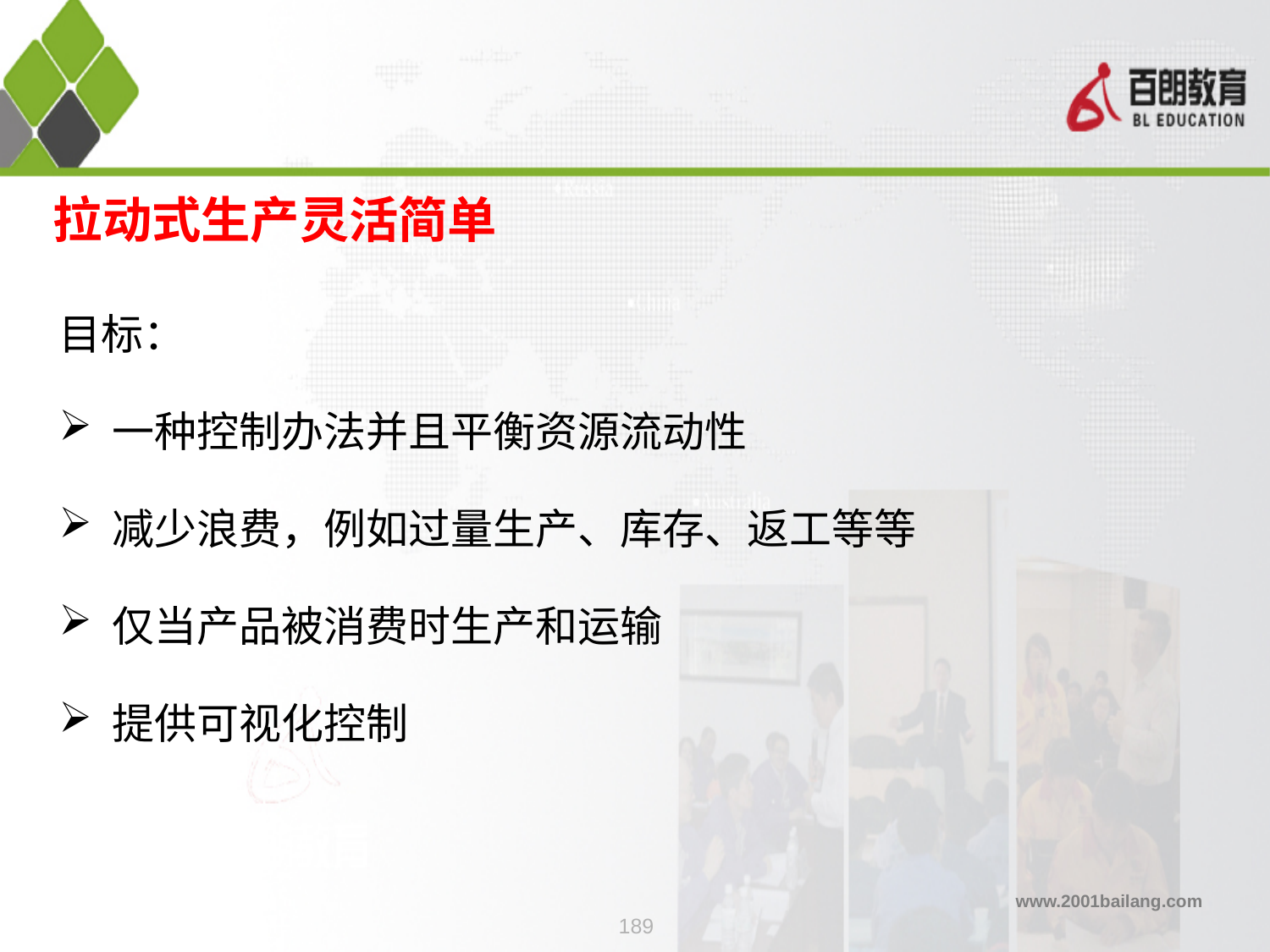

拉动式生产灵活简单
目标：
 一种控制办法并且平衡资源流动性
 减少浪费，例如过量生产、库存、返工等等
 仅当产品被消费时生产和运输
 提供可视化控制
189